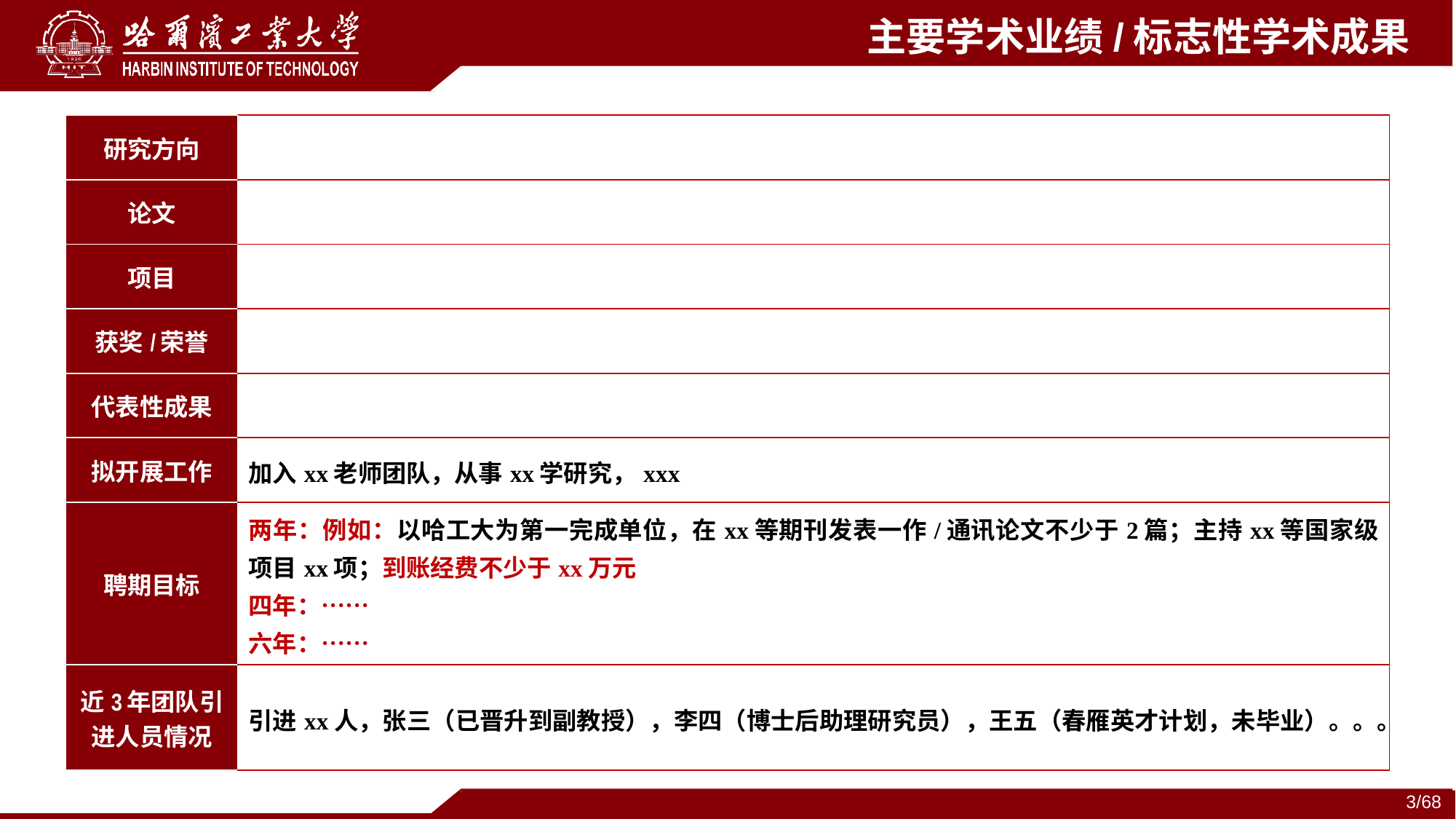

主要学术业绩/标志性学术成果

| 研究方向 |  |
| --- | --- |
| 论文 |  |
| 项目 |  |
| 获奖/荣誉 |  |
| 代表性成果 |  |
| 拟开展工作 | 加入xx老师团队，从事xx学研究，xxx |
| 聘期目标 | 两年：例如：以哈工大为第一完成单位，在xx等期刊发表一作/通讯论文不少于2篇；主持xx等国家级项目xx项；到账经费不少于xx万元 四年：…… 六年：…… |
| 近3年团队引进人员情况 | 引进xx人，张三（已晋升到副教授），李四（博士后助理研究员），王五（春雁英才计划，未毕业）。。。 |
3/68